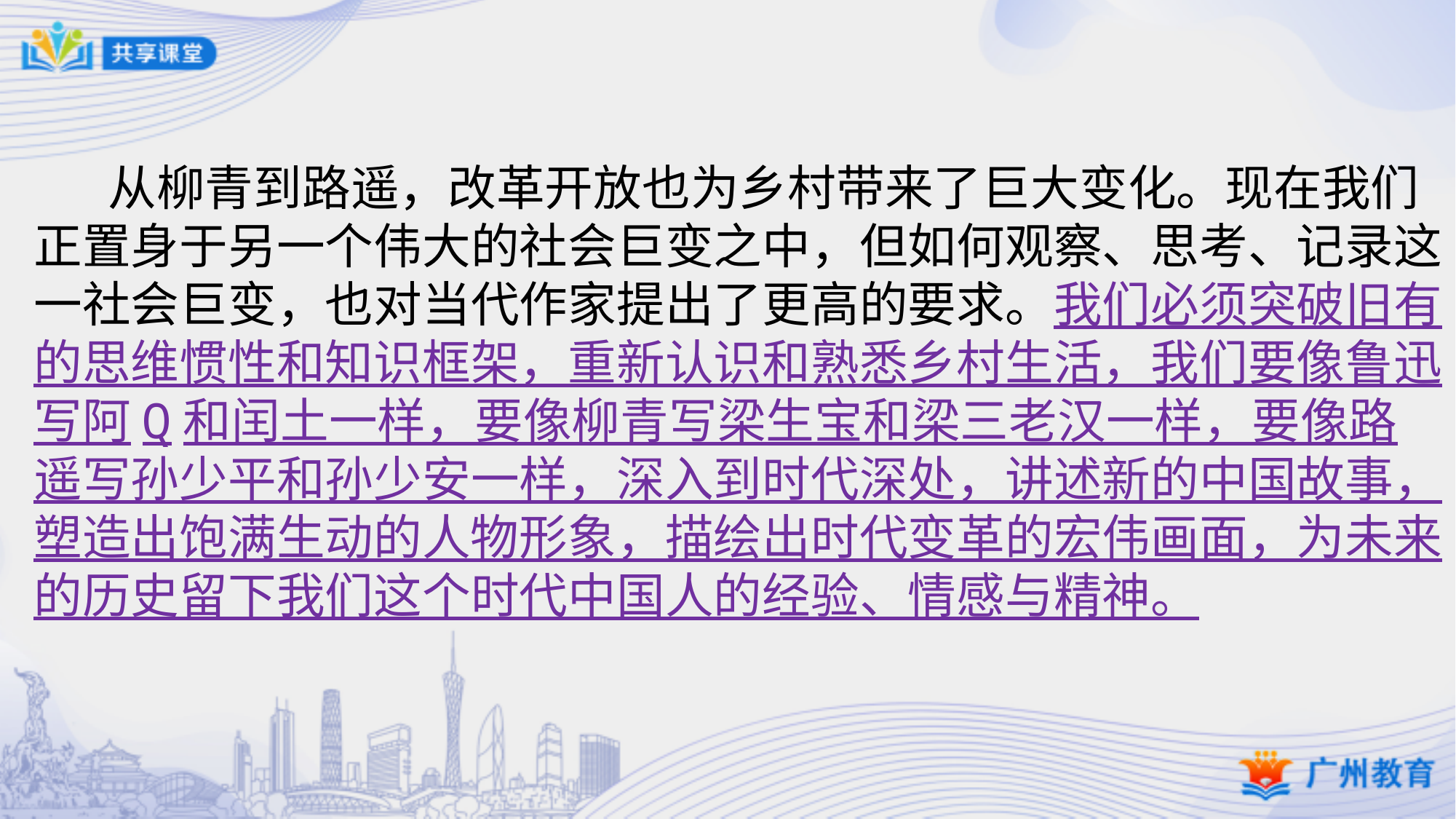

从柳青到路遥，改革开放也为乡村带来了巨大变化。现在我们正置身于另一个伟大的社会巨变之中，但如何观察、思考、记录这一社会巨变，也对当代作家提出了更高的要求。我们必须突破旧有的思维惯性和知识框架，重新认识和熟悉乡村生活，我们要像鲁迅写阿Q和闰土一样，要像柳青写梁生宝和梁三老汉一样，要像路遥写孙少平和孙少安一样，深入到时代深处，讲述新的中国故事，塑造出饱满生动的人物形象，描绘出时代变革的宏伟画面，为未来的历史留下我们这个时代中国人的经验、情感与精神。